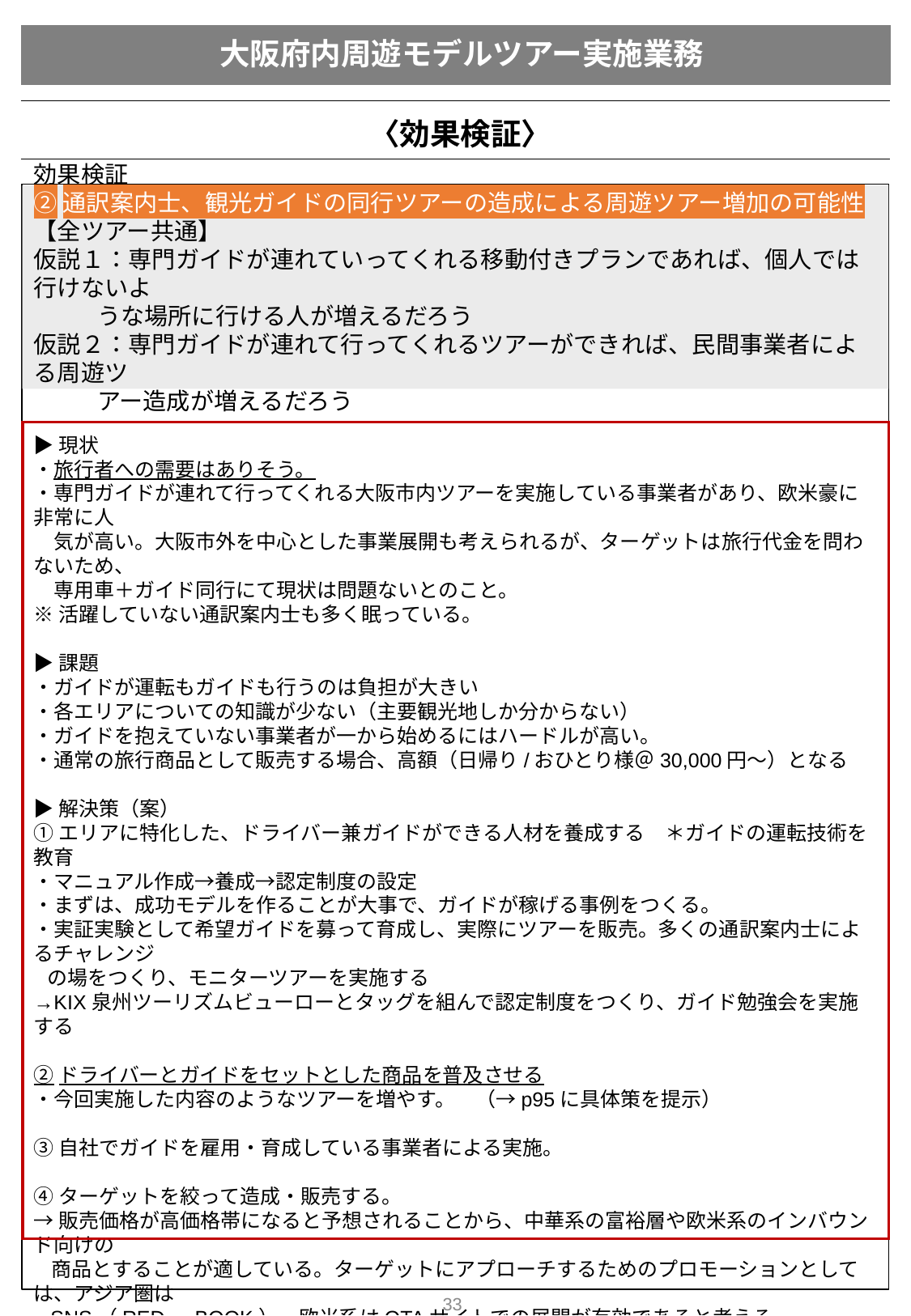

# 大阪府内周遊モデルツアー実施業務
〈効果検証〉

▶現状
・旅行者への需要はありそう。
・専門ガイドが連れて行ってくれる大阪市内ツアーを実施している事業者があり、欧米豪に非常に人
　気が高い。大阪市外を中心とした事業展開も考えられるが、ターゲットは旅行代金を問わないため、
　専用車＋ガイド同行にて現状は問題ないとのこと。
※活躍していない通訳案内士も多く眠っている。

▶課題
・ガイドが運転もガイドも行うのは負担が大きい
・各エリアについての知識が少ない（主要観光地しか分からない）
・ガイドを抱えていない事業者が一から始めるにはハードルが高い。
・通常の旅行商品として販売する場合、高額（日帰り/おひとり様＠30,000円～）となる

▶解決策（案）
①エリアに特化した、ドライバー兼ガイドができる人材を養成する　＊ガイドの運転技術を教育
・マニュアル作成→養成→認定制度の設定
・まずは、成功モデルを作ることが大事で、ガイドが稼げる事例をつくる。
・実証実験として希望ガイドを募って育成し、実際にツアーを販売。多くの通訳案内士によるチャレンジ
  の場をつくり、モニターツアーを実施する
→KIX泉州ツーリズムビューローとタッグを組んで認定制度をつくり、ガイド勉強会を実施する

②ドライバーとガイドをセットとした商品を普及させる
・今回実施した内容のようなツアーを増やす。　（→p95に具体策を提示）

③自社でガイドを雇用・育成している事業者による実施。

④ターゲットを絞って造成・販売する。
→販売価格が高価格帯になると予想されることから、中華系の富裕層や欧米系のインバウンド向けの
   商品とすることが適している。ターゲットにアプローチするためのプロモーションとしては、アジア圏は
   SNS（RED　BOOK）、欧米系はOTAサイトでの展開が有効であると考える。

効果検証
②通訳案内士、観光ガイドの同行ツアーの造成による周遊ツアー増加の可能性
【全ツアー共通】
仮説１：専門ガイドが連れていってくれる移動付きプランであれば、個人では行けないよ
           うな場所に行ける人が増えるだろう
仮説２：専門ガイドが連れて行ってくれるツアーができれば、民間事業者による周遊ツ
           アー造成が増えるだろう

33